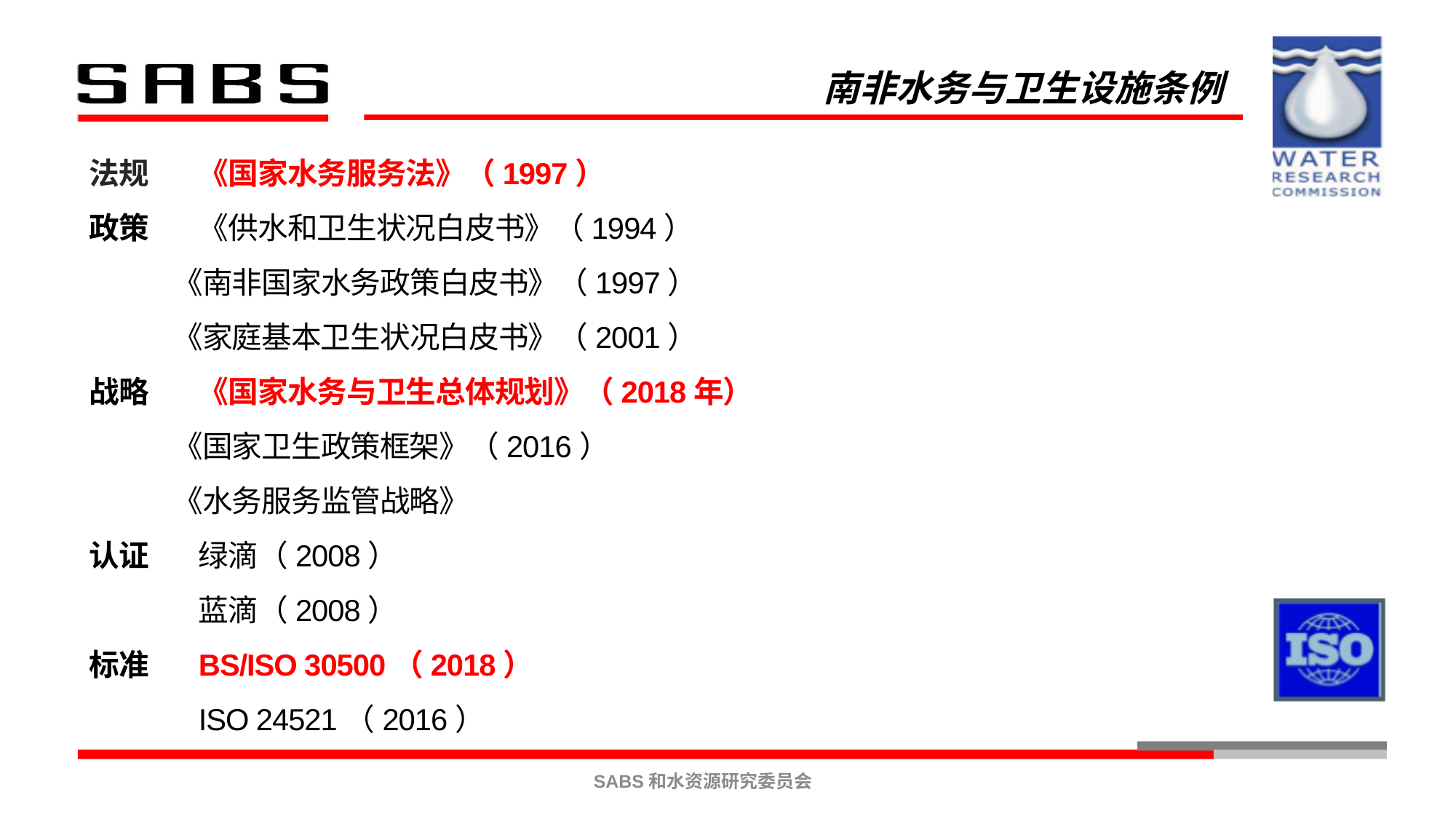

南非水务与卫生设施条例
法规	《国家水务服务法》（1997）
政策	《供水和卫生状况白皮书》（1994）
              《南非国家水务政策白皮书》（1997）
              《家庭基本卫生状况白皮书》（2001）
战略	《国家水务与卫生总体规划》（2018年）
              《国家卫生政策框架》（2016）
              《水务服务监管战略》
认证 	绿滴（2008）
	蓝滴（2008）
标准  	BS/ISO 30500（2018）
	ISO 24521（2016）